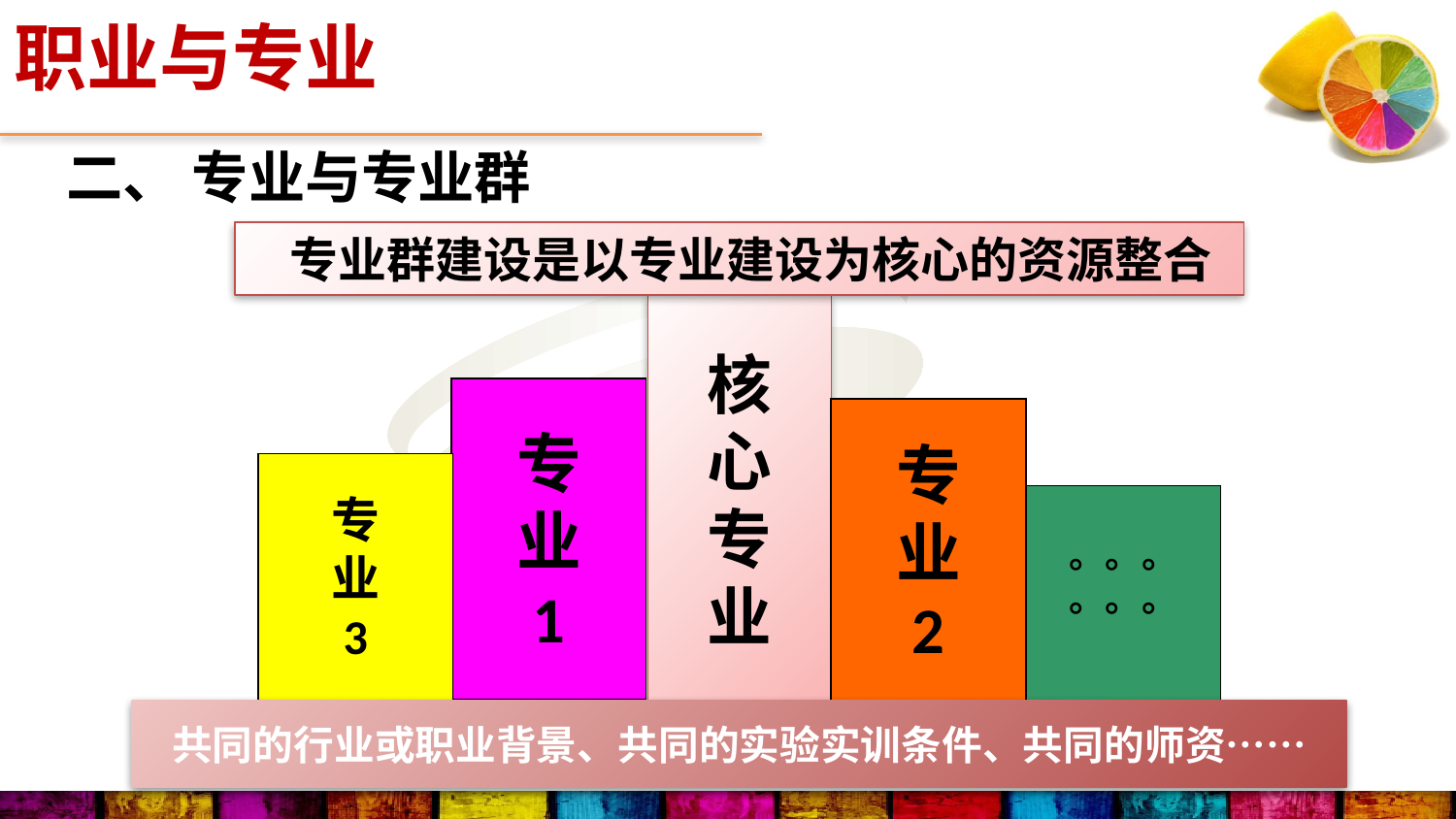

职业与专业

二、 专业与专业群
 专业群建设是以专业建设为核心的资源整合
FPA性格色彩的使命

核
心
专
业

专
业
1
专
业
2
专
业
3
。。。
。。。

共同的行业或职业背景、共同的实验实训条件、共同的师资……